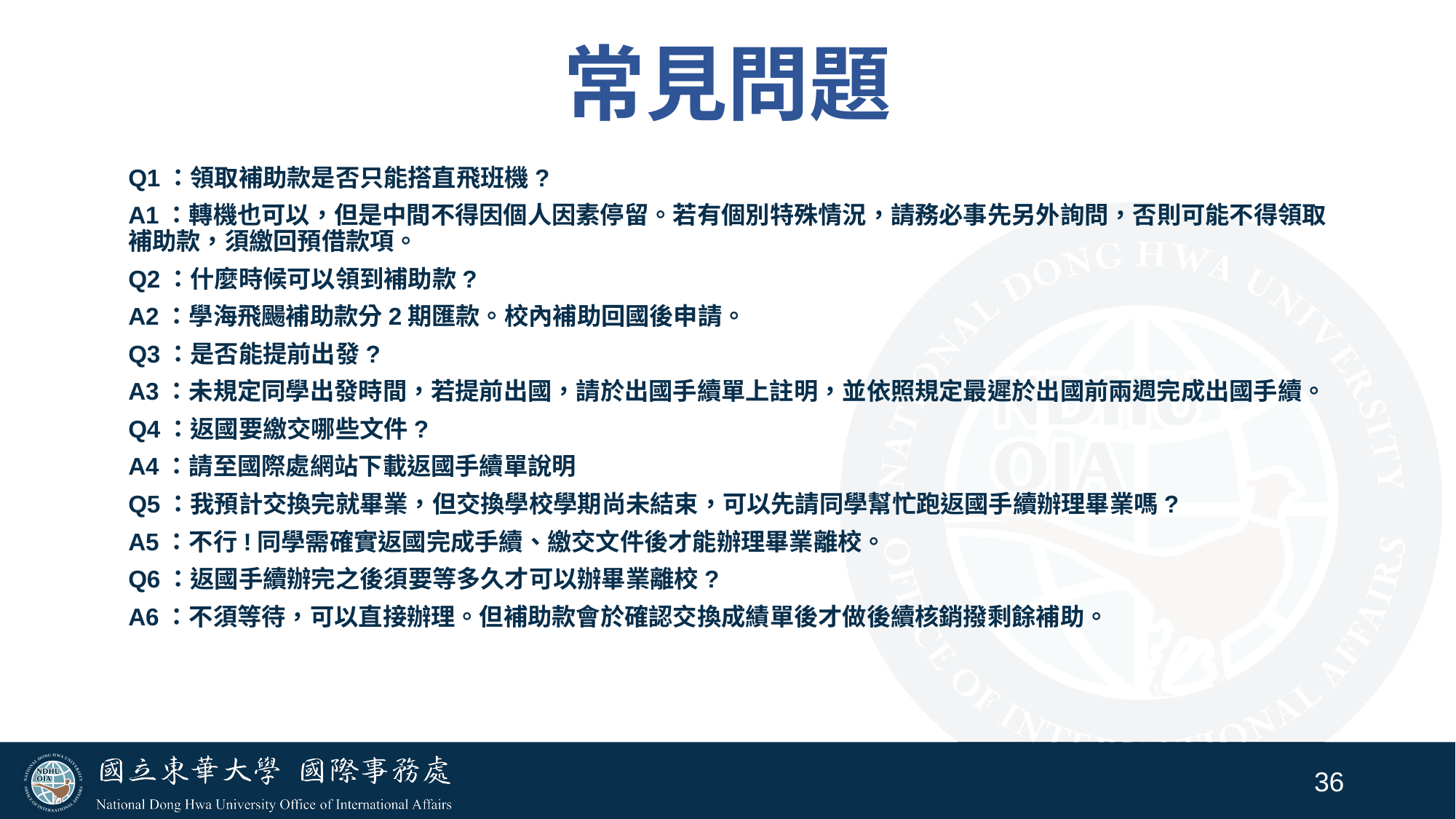

# 常見問題
Q1：領取補助款是否只能搭直飛班機?
A1：轉機也可以，但是中間不得因個人因素停留。若有個別特殊情況，請務必事先另外詢問，否則可能不得領取補助款，須繳回預借款項。
Q2：什麼時候可以領到補助款?
A2：學海飛颺補助款分2期匯款。校內補助回國後申請。
Q3：是否能提前出發?
A3：未規定同學出發時間，若提前出國，請於出國手續單上註明，並依照規定最遲於出國前兩週完成出國手續。
Q4：返國要繳交哪些文件?
A4：請至國際處網站下載返國手續單說明
Q5：我預計交換完就畢業，但交換學校學期尚未結束，可以先請同學幫忙跑返國手續辦理畢業嗎?
A5：不行!同學需確實返國完成手續、繳交文件後才能辦理畢業離校。
Q6：返國手續辦完之後須要等多久才可以辦畢業離校?
A6：不須等待，可以直接辦理。但補助款會於確認交換成績單後才做後續核銷撥剩餘補助。
36